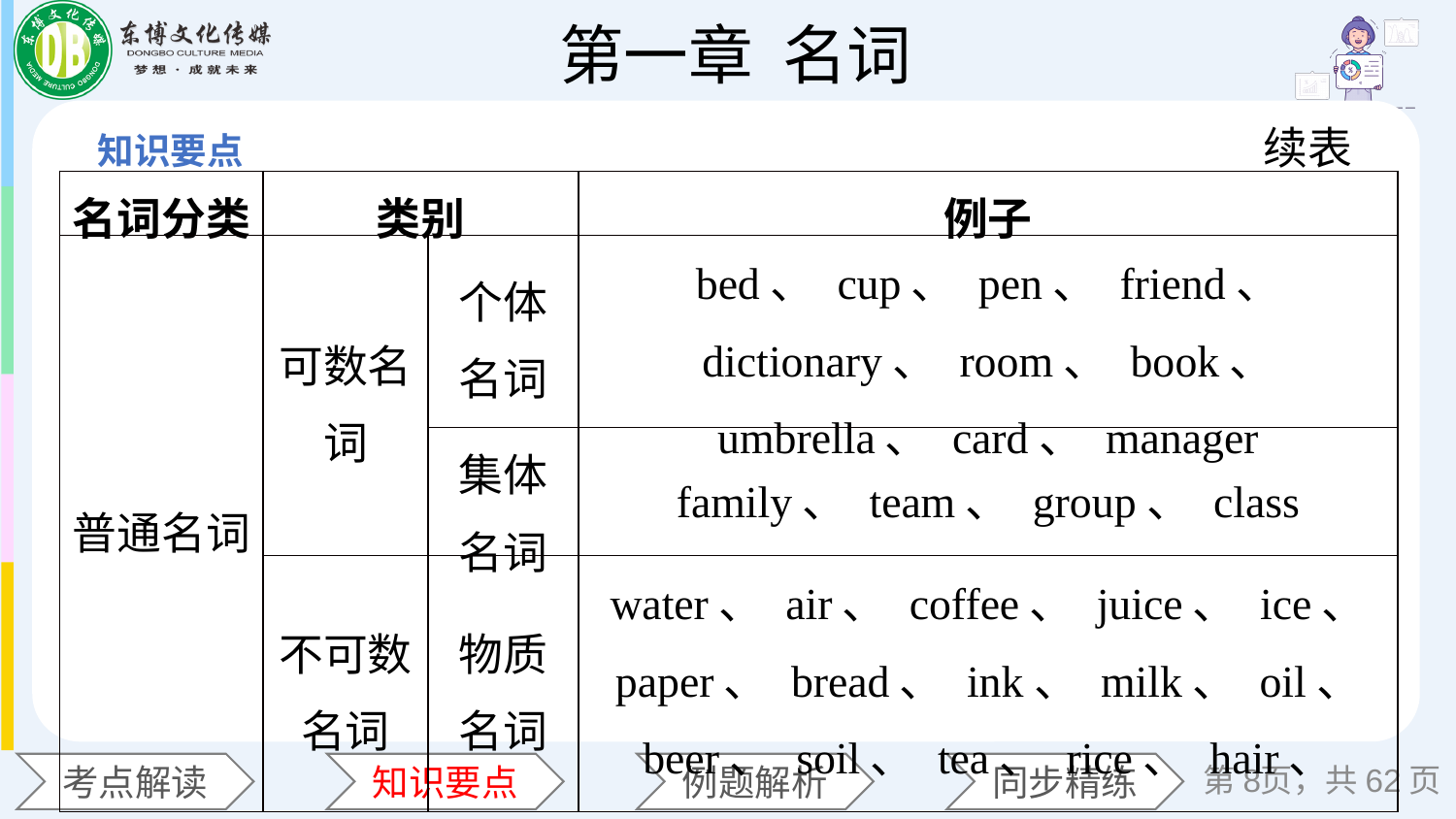

续表
| 名词分类 | 类别 |  | 例子 |
| --- | --- | --- | --- |
| 普通名词 | 可数名词 | 个体名词 | bed、 cup、 pen、 friend、 dictionary、 room、 book、 umbrella、 card、 manager |
|  |  | 集体名词 | family、 team、 group、 class |
|  | 不可数名词 | 物质名词 | water、 air、 coffee、 juice、 ice、 paper、 bread、 ink、 milk、 oil、 beer、 soil、 tea、 rice、 hair、 meat、 money、 homework |

第8页，共62页